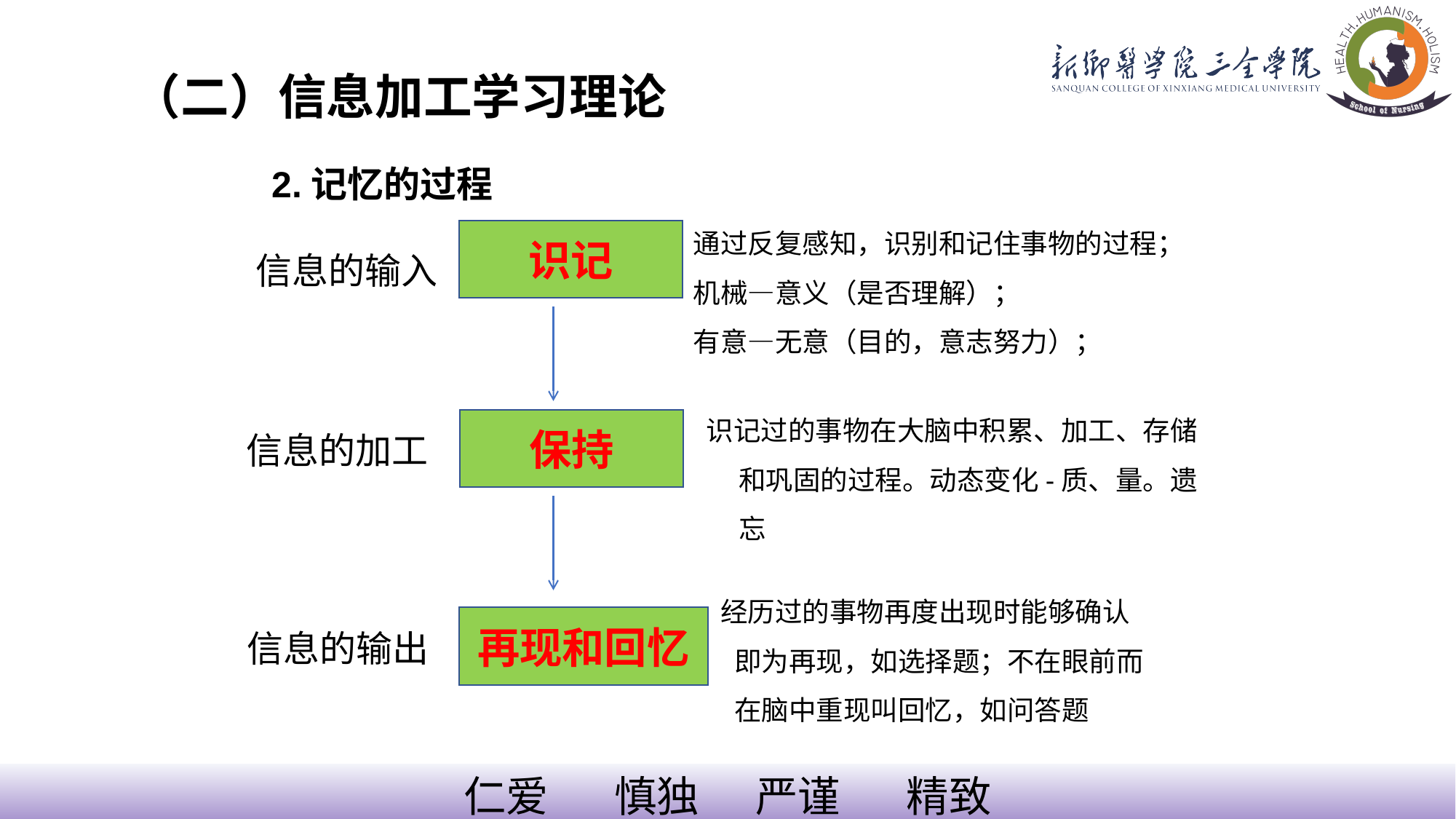

（二）信息加工学习理论
2.记忆的过程
通过反复感知，识别和记住事物的过程；
机械—意义（是否理解）；
有意—无意（目的，意志努力）；
识记
信息的输入
识记过的事物在大脑中积累、加工、存储和巩固的过程。动态变化-质、量。遗忘
信息的加工
保持
  经历过的事物再度出现时能够确认即为再现，如选择题；不在眼前而在脑中重现叫回忆，如问答题
信息的输出
再现和回忆